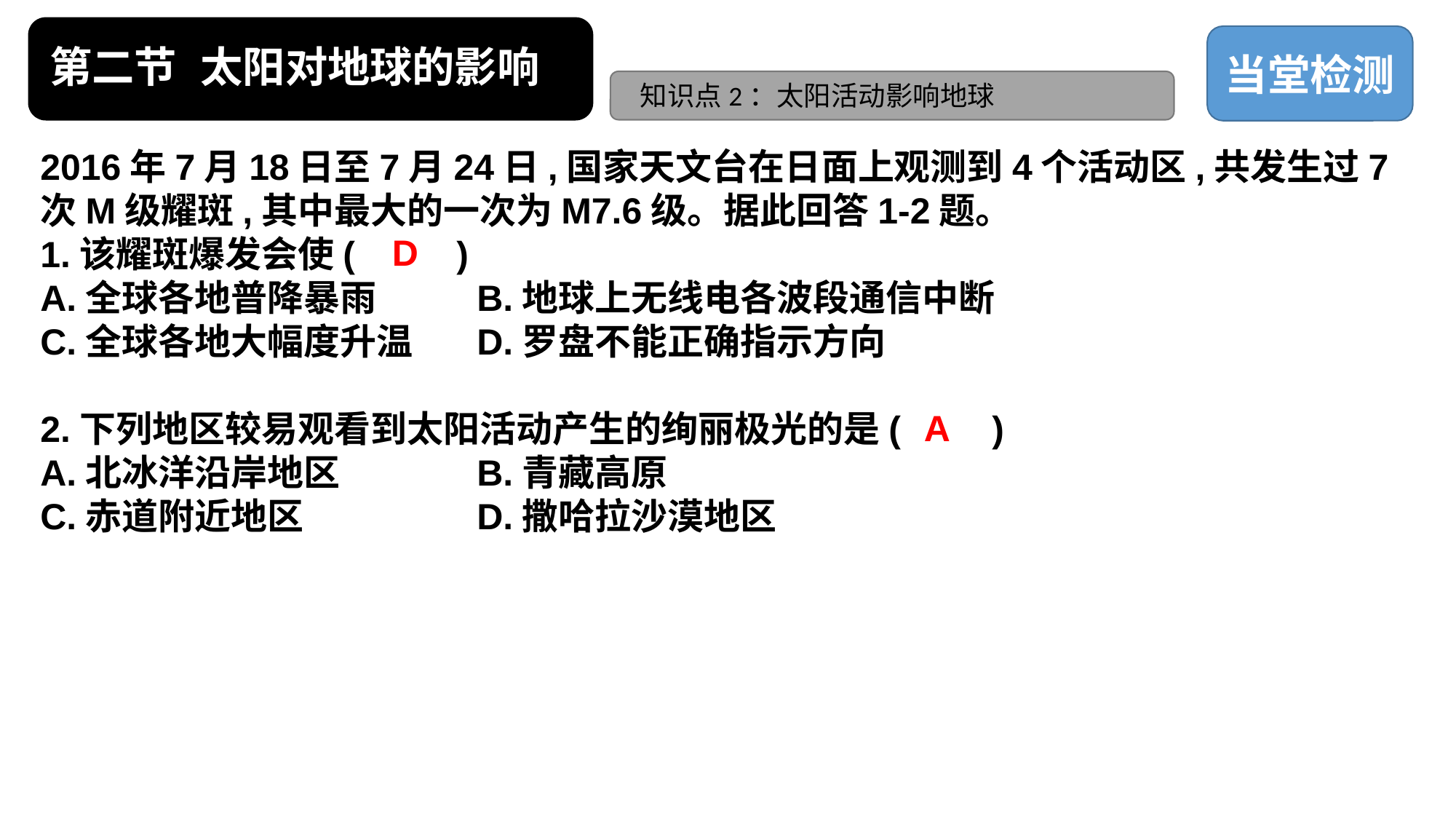

# 第二节  太阳对地球的影响
当堂检测
知识点2：太阳活动影响地球
2016年7月18日至7月24日,国家天文台在日面上观测到4个活动区,共发生过7次M级耀斑,其中最大的一次为M7.6级。据此回答1-2题。
1.该耀斑爆发会使(          )
A.全球各地普降暴雨	B.地球上无线电各波段通信中断
C.全球各地大幅度升温	D.罗盘不能正确指示方向

2.下列地区较易观看到太阳活动产生的绚丽极光的是(         )
A.北冰洋沿岸地区		B.青藏高原
C.赤道附近地区		D.撒哈拉沙漠地区

D
A